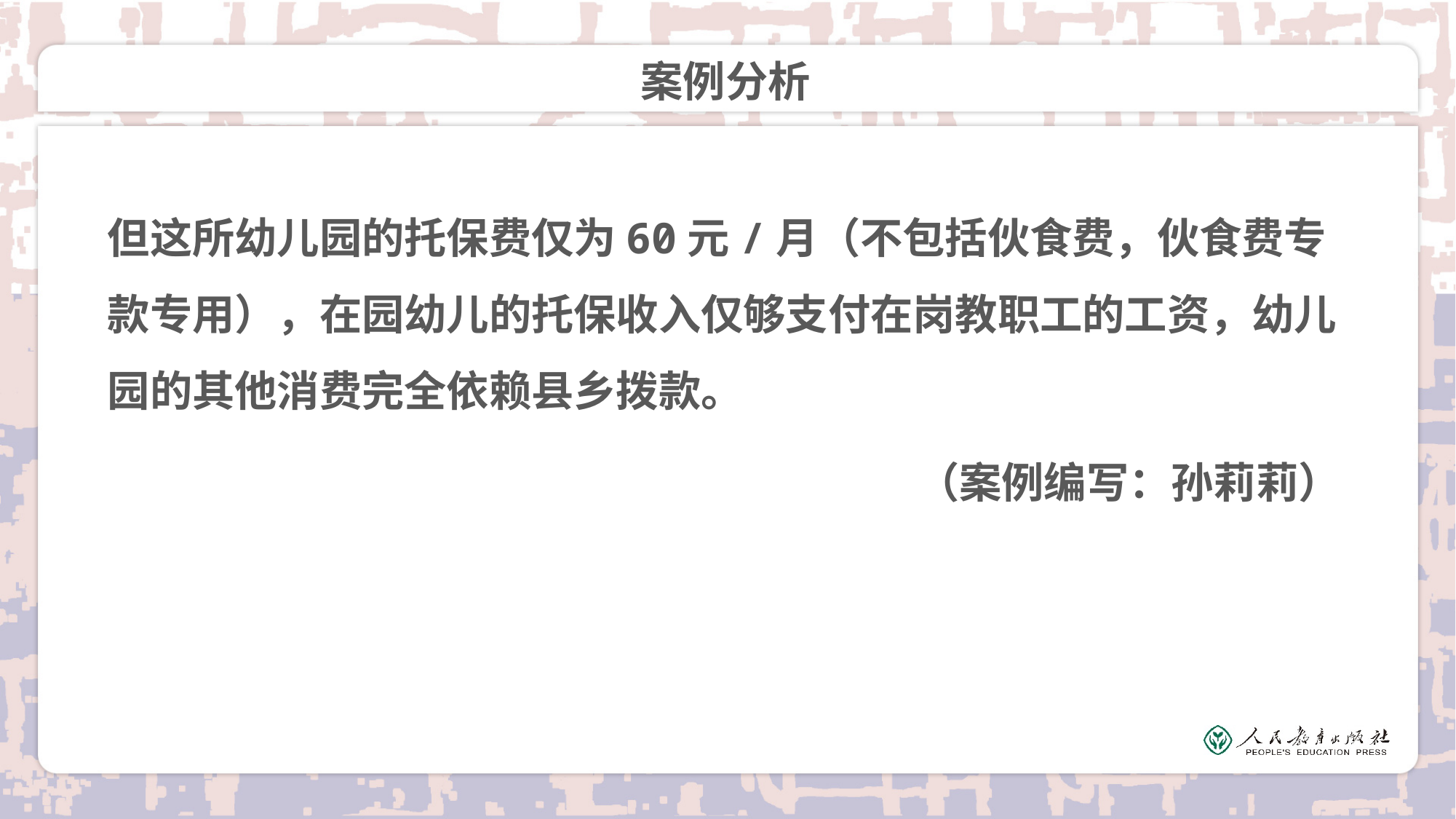

# 案例分析
但这所幼儿园的托保费仅为60元/月（不包括伙食费，伙食费专款专用），在园幼儿的托保收入仅够支付在岗教职工的工资，幼儿园的其他消费完全依赖县乡拨款。
                                             （案例编写：孙莉莉）